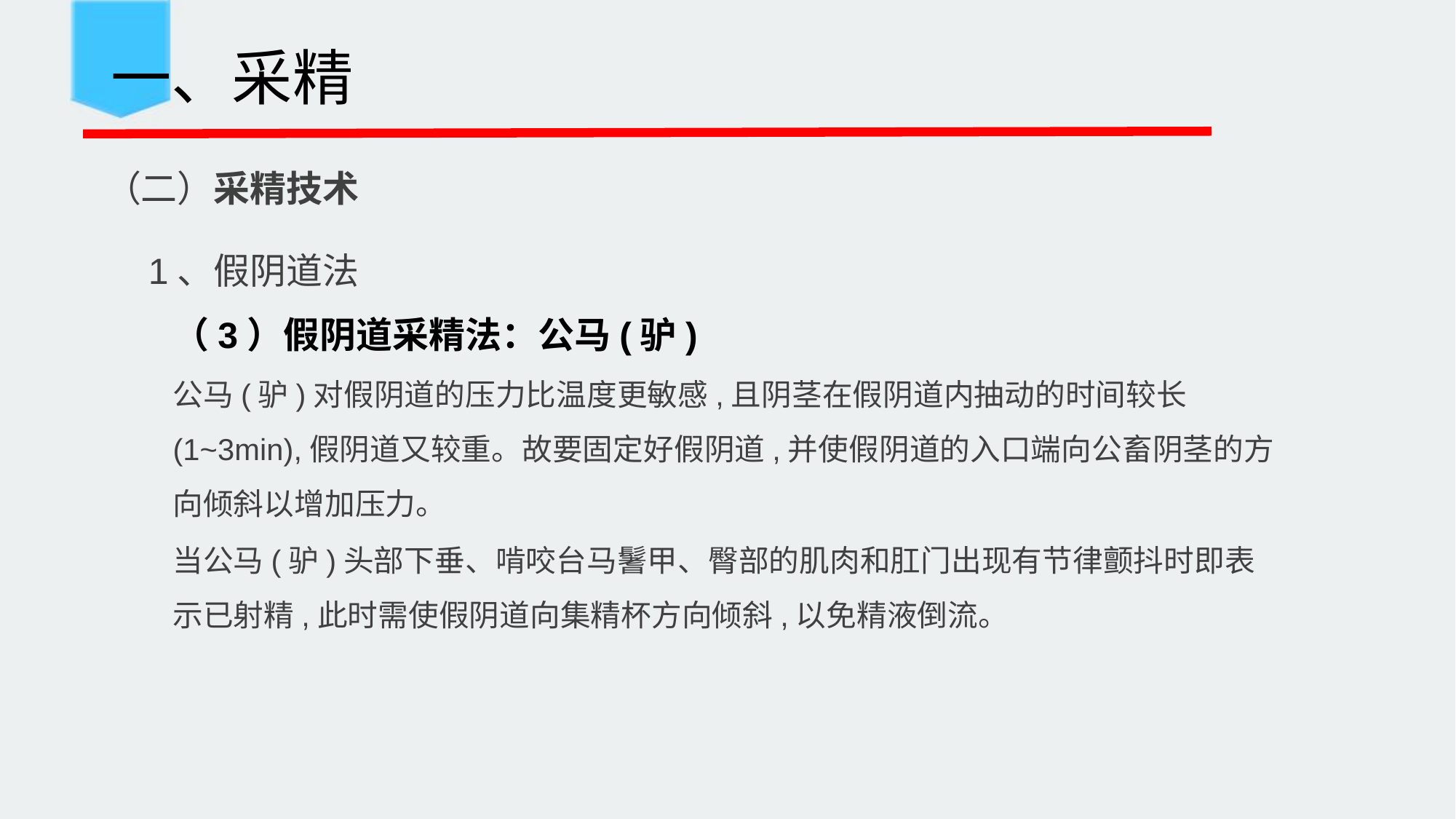

一、采精
  （二）采精技术

1、假阴道法
（3）假阴道采精法：公马(驴)
公马(驴)对假阴道的压力比温度更敏感,且阴茎在假阴道内抽动的时间较长(1~3min),假阴道又较重。故要固定好假阴道,并使假阴道的入口端向公畜阴茎的方向倾斜以增加压力。
当公马(驴)头部下垂、啃咬台马鬐甲、臀部的肌肉和肛门出现有节律颤抖时即表示已射精,此时需使假阴道向集精杯方向倾斜,以免精液倒流。